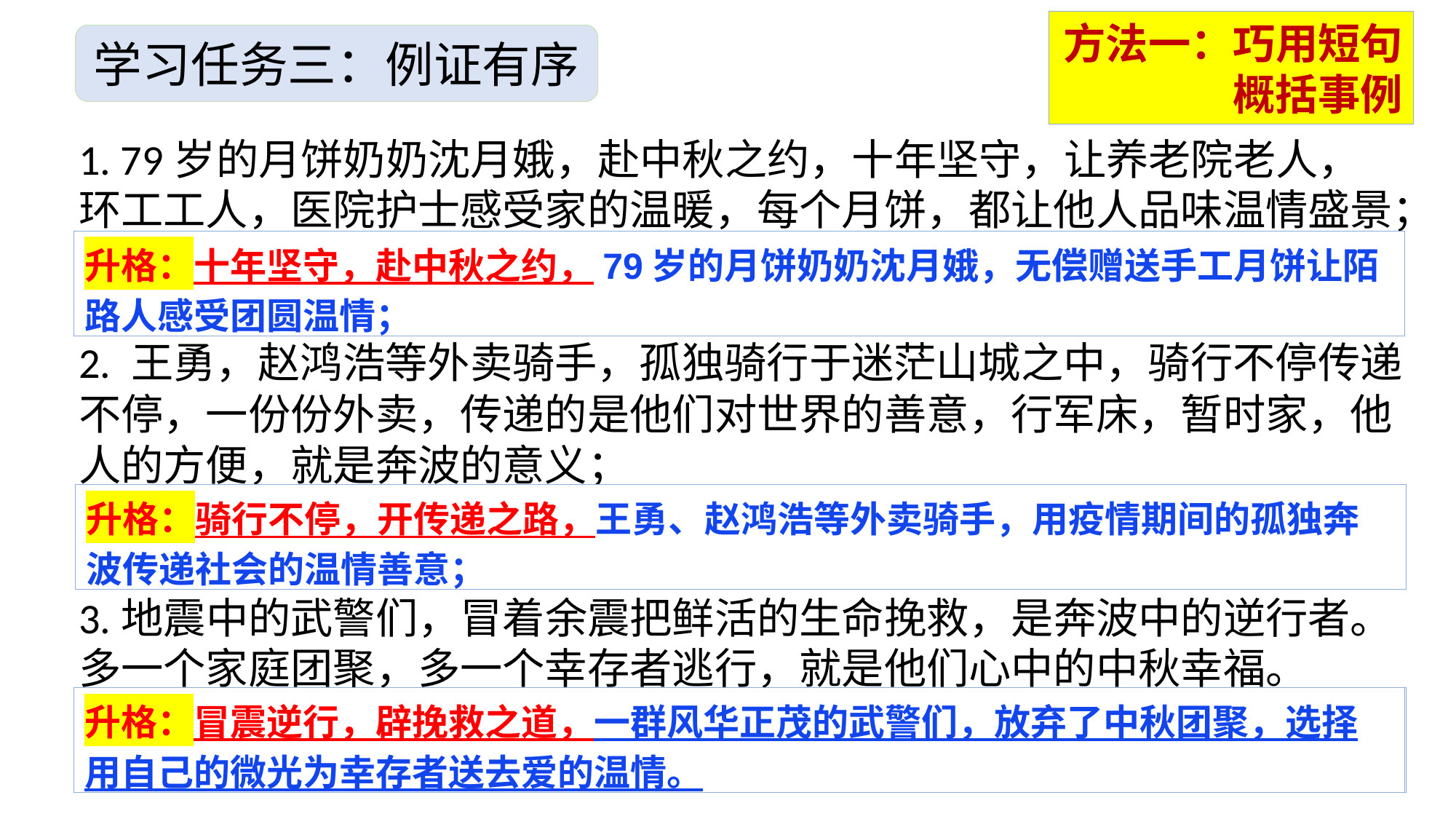

方法一：巧用短句概括事例
学习任务三：例证有序
1. 79岁的月饼奶奶沈月娥，赴中秋之约，十年坚守，让养老院老人，环工工人，医院护士感受家的温暖，每个月饼，都让他人品味温情盛景；

2. 王勇，赵鸿浩等外卖骑手，孤独骑行于迷茫山城之中，骑行不停传递不停，一份份外卖，传递的是他们对世界的善意，行军床，暂时家，他人的方便，就是奔波的意义；

3.地震中的武警们，冒着余震把鲜活的生命挽救，是奔波中的逆行者。多一个家庭团聚，多一个幸存者逃行，就是他们心中的中秋幸福。

升格：十年坚守，赴中秋之约，79岁的月饼奶奶沈月娥，无偿赠送手工月饼让陌路人感受团圆温情；
升格：骑行不停，开传递之路，王勇、赵鸿浩等外卖骑手，用疫情期间的孤独奔波传递社会的温情善意；
升格：冒震逆行，辟挽救之道，一群风华正茂的武警们，放弃了中秋团聚，选择用自己的微光为幸存者送去爱的温情。
升格：                                                                                                          。